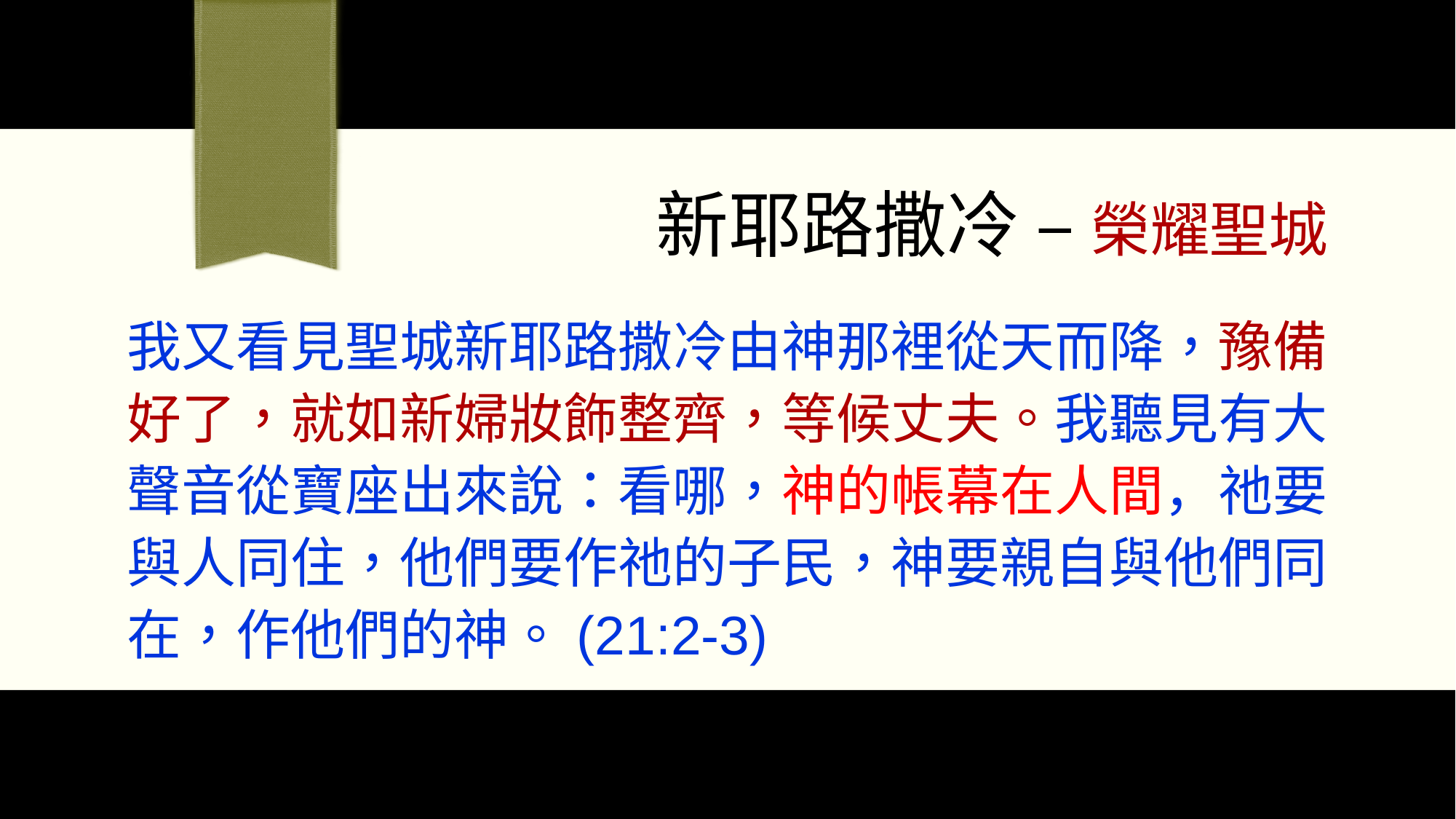

# 新耶路撒冷 – 榮耀聖城
我又看見聖城新耶路撒冷由神那裡從天而降，豫備好了，就如新婦妝飾整齊，等候丈夫。我聽見有大聲音從寶座出來說：看哪，神的帳幕在人間，祂要與人同住，他們要作祂的子民，神要親自與他們同在，作他們的神。(21:2-3)